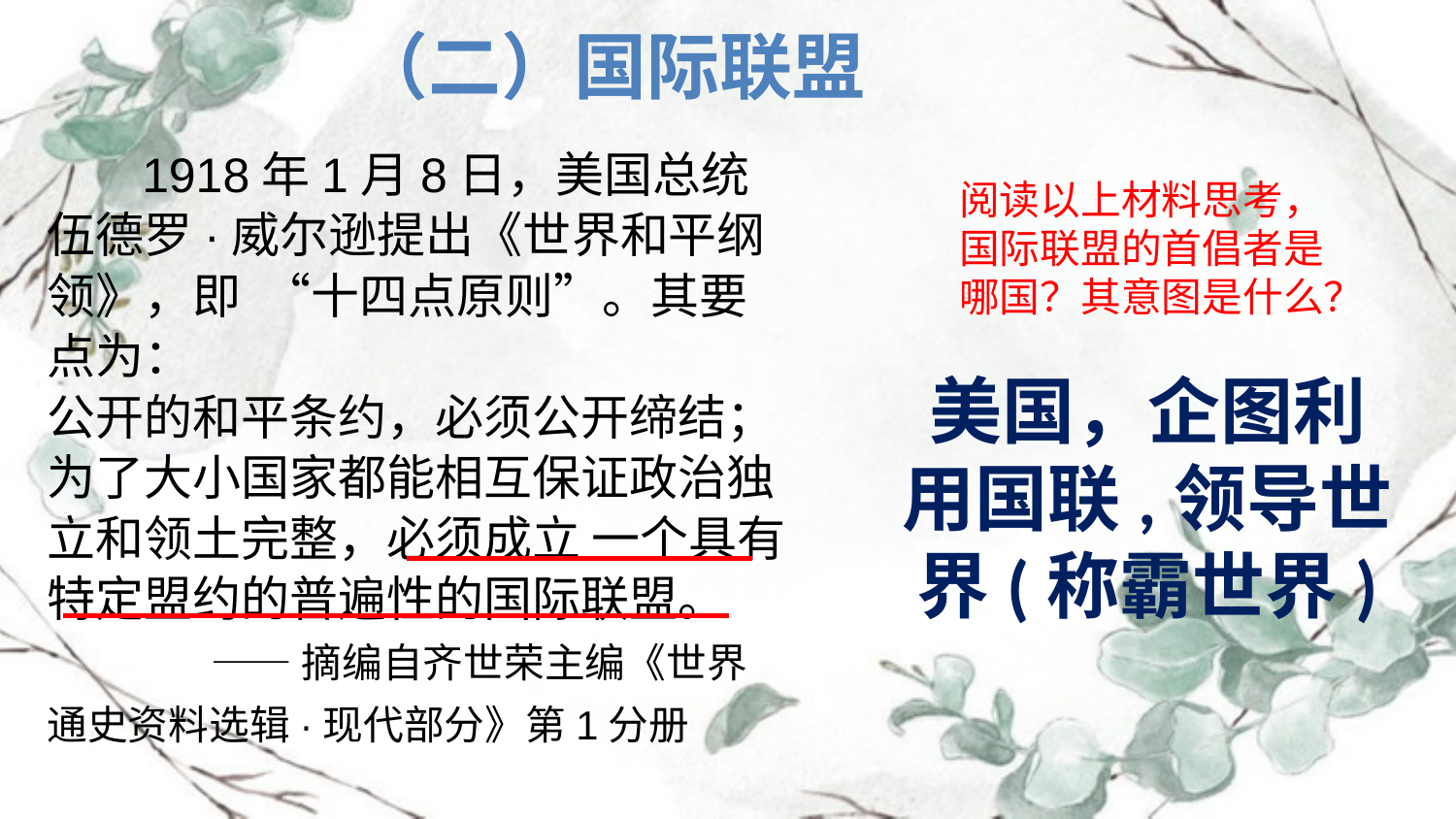

（二）国际联盟
       1918年1月8日，美国总统伍德罗·威尔逊提出《世界和平纲领》，即  “十四点原则”。其要点为：
公开的和平条约，必须公开缔结；
为了大小国家都能相互保证政治独立和领土完整，必须成立 一个具有特定盟约的普遍性的国际联盟。
               ——摘编自齐世荣主编《世界通史资料选辑·现代部分》第1分册
阅读以上材料思考，国际联盟的首倡者是哪国？其意图是什么？
美国，企图利用国联,领导世界(称霸世界)